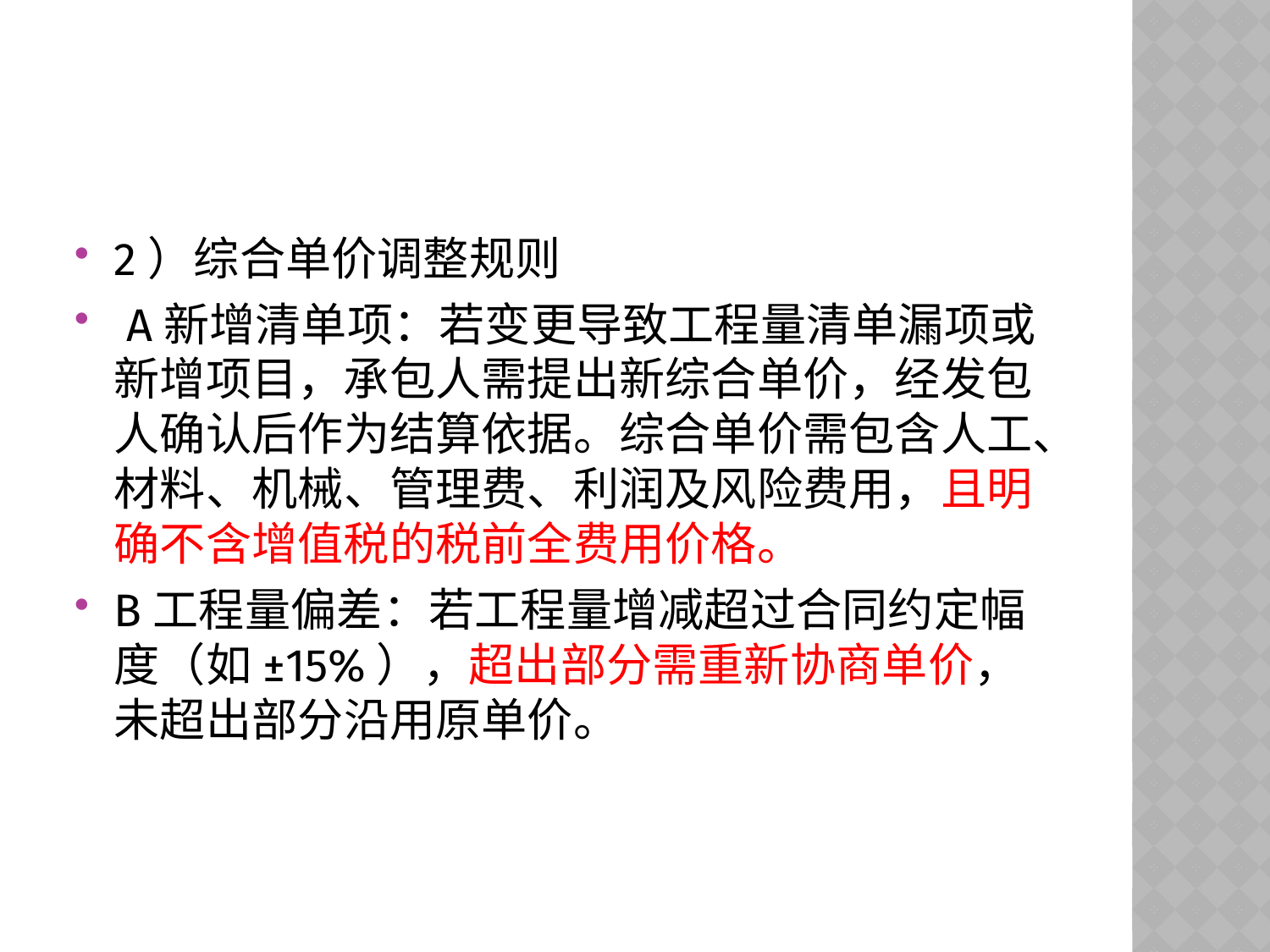

#
2）综合单价调整规则
 A新增清单项：若变更导致工程量清单漏项或新增项目，承包人需提出新综合单价，经发包人确认后作为结算依据。综合单价需包含人工、材料、机械、管理费、利润及风险费用，且明确不含增值税的税前全费用价格。
B工程量偏差：若工程量增减超过合同约定幅度（如±15%），超出部分需重新协商单价，未超出部分沿用原单价。